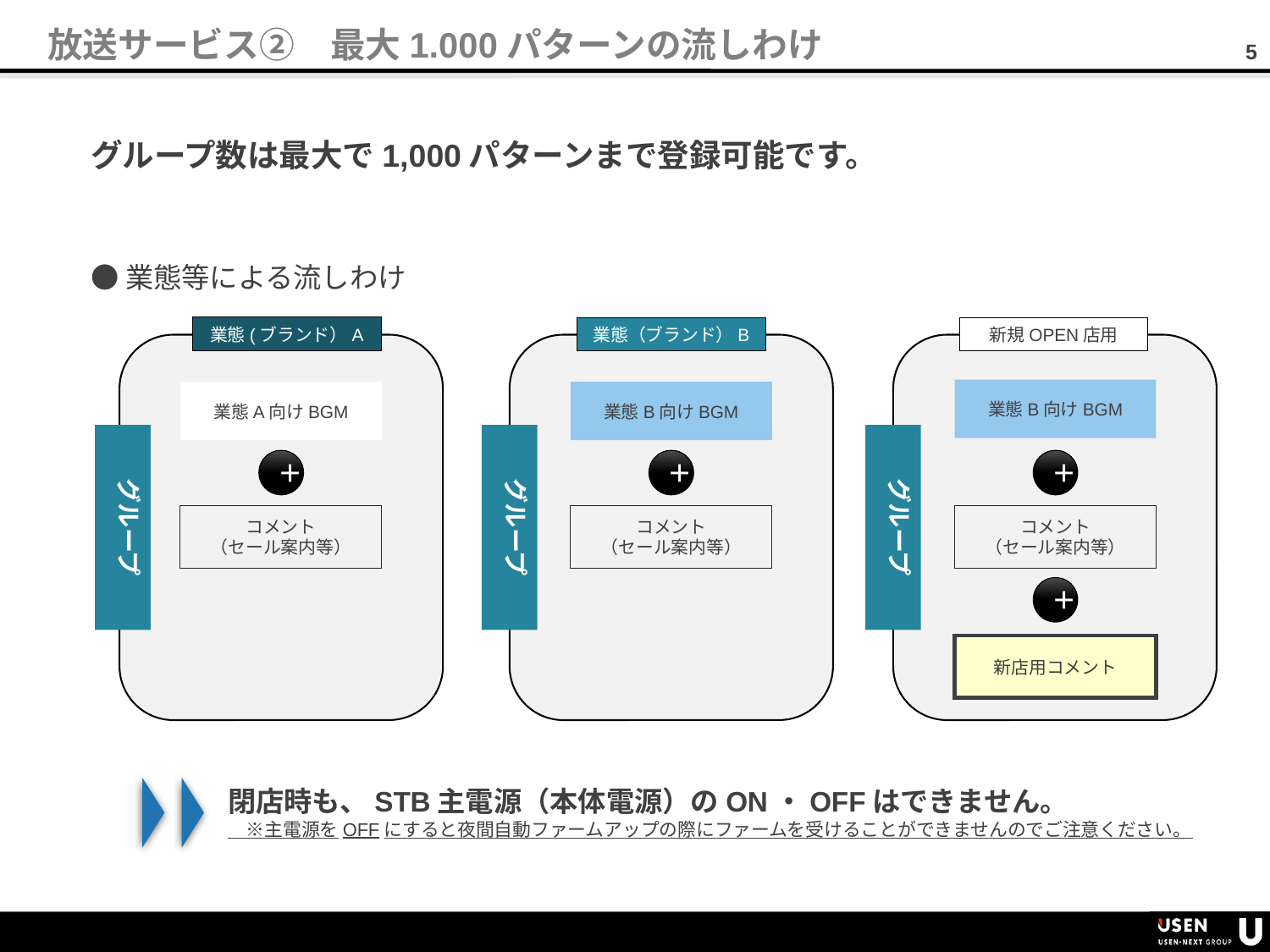

放送サービス②　最大1.000パターンの流しわけ
グループ数は最大で1,000パターンまで登録可能です。
●業態等による流しわけ
業態(ブランド）A
業態（ブランド）B
新規OPEN店用

業態B向けBGM
業態A向けBGM
業態B向けBGM
グループ
グループ
グループ
＋
＋
＋
コメント
（セール案内等）
コメント
（セール案内等）
コメント
（セール案内等）
＋
新店用コメント

閉店時も、STB主電源（本体電源）のON・OFFはできません。
　※主電源をOFFにすると夜間自動ファームアップの際にファームを受けることができませんのでご注意ください。